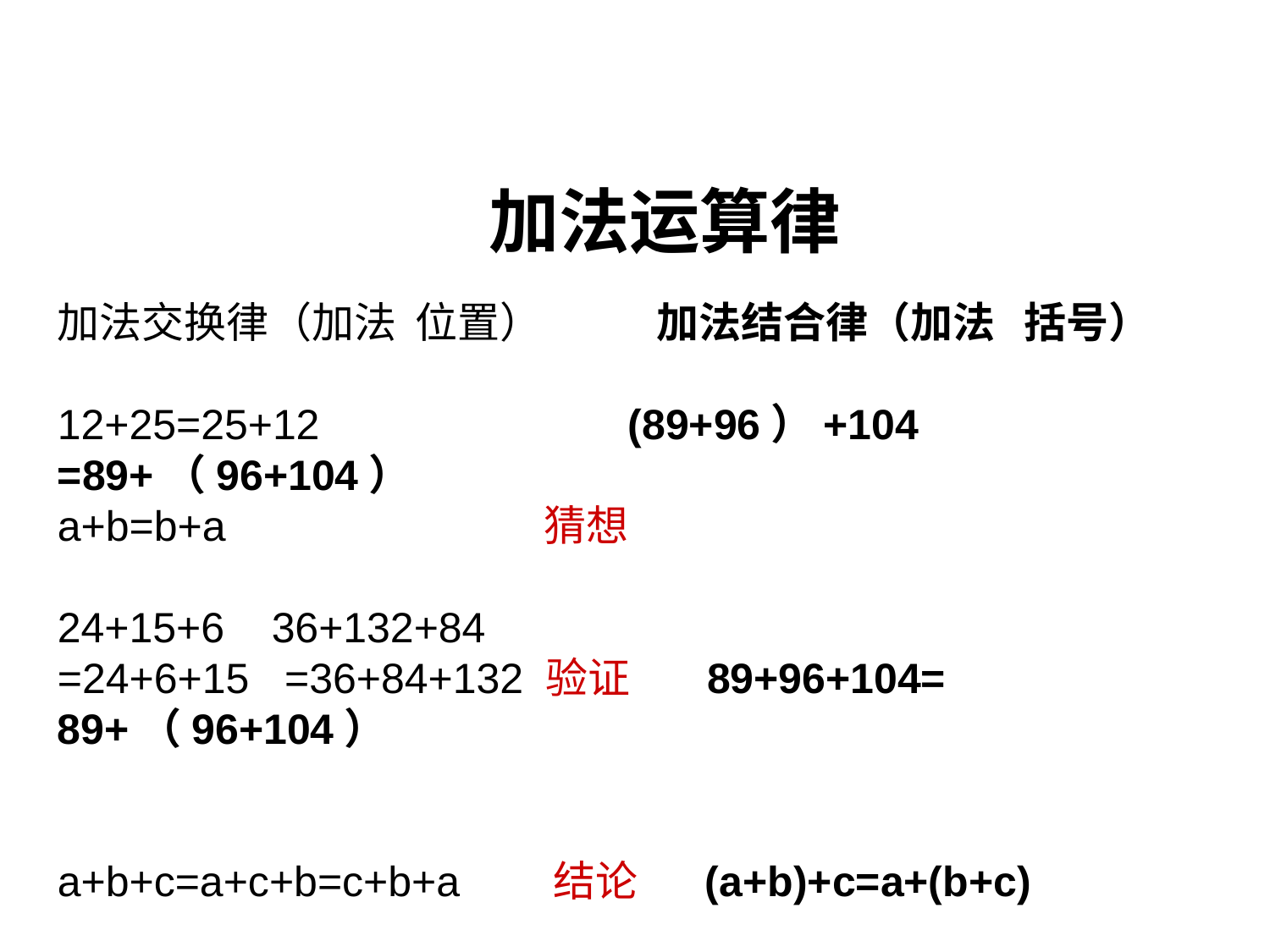

加法运算律

加法交换律（加法  位置）            加法结合律（加法   括号）

12+25=25+12                          (89+96）+104 =89+（96+104）
a+b=b+a                          猜想

24+15+6    36+132+84
=24+6+15   =36+84+132 验证       89+96+104= 89+（96+104）

a+b+c=a+c+b=c+b+a       结论      (a+b)+c=a+(b+c)